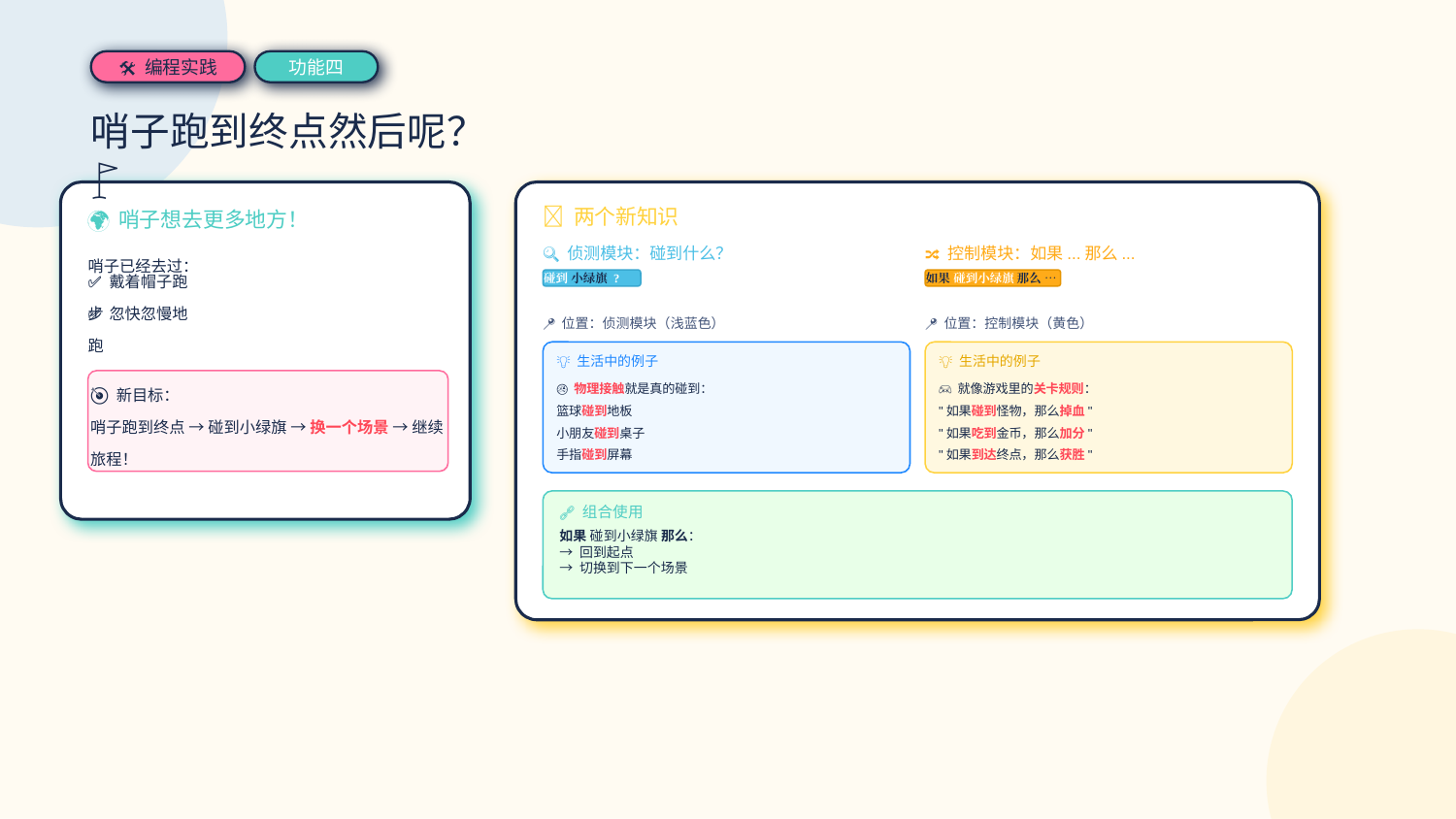

🛠 编程实践
功能四
哨子跑到终点然后呢？🚩

🧩 两个新知识
🌍 哨子想去更多地方！
🔍 侦测模块：碰到什么？
🔀 控制模块：如果...那么...
哨子已经去过：
碰到 小绿旗 ?
如果 碰到小绿旗 那么 ⋯
✅ 戴着帽子跑步
✅ 忽快忽慢地跑
📍 位置：侦测模块（浅蓝色）
📍 位置：控制模块（黄色）

💡 生活中的例子
💡 生活中的例子
🎯 新目标：
哨子跑到终点 → 碰到小绿旗 → 换一个场景 → 继续旅程！
🤕 物理接触就是真的碰到：
篮球碰到地板
小朋友碰到桌子
手指碰到屏幕
🎮 就像游戏里的关卡规则：
"如果碰到怪物，那么掉血"
"如果吃到金币，那么加分"
"如果到达终点，那么获胜"

🔗 组合使用
如果 碰到小绿旗 那么：
→ 回到起点
→ 切换到下一个场景